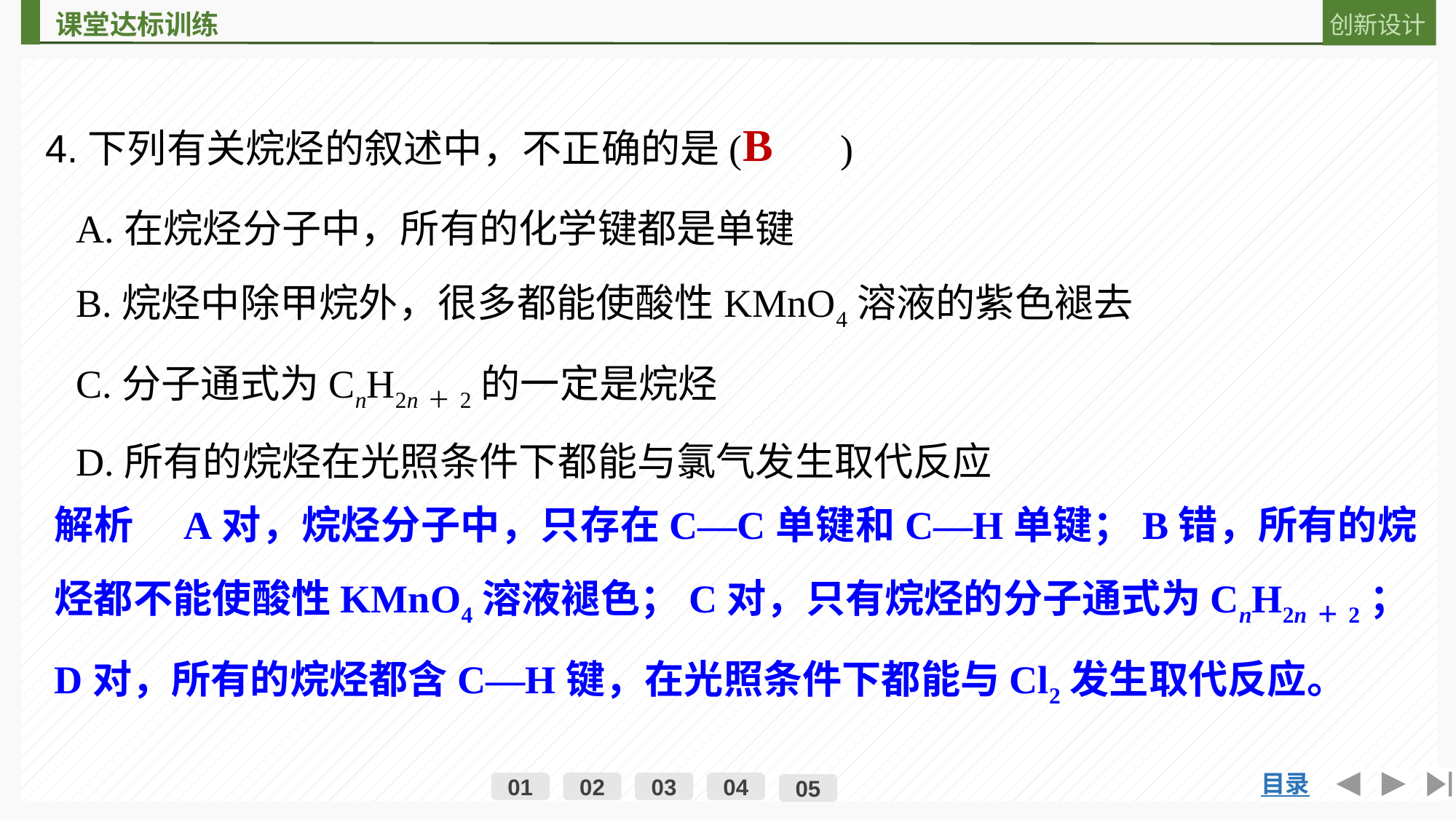

4.下列有关烷烃的叙述中，不正确的是(　　)
B
A.在烷烃分子中，所有的化学键都是单键
B.烷烃中除甲烷外，很多都能使酸性KMnO4溶液的紫色褪去
C.分子通式为CnH2n＋2的一定是烷烃
D.所有的烷烃在光照条件下都能与氯气发生取代反应
解析　A对，烷烃分子中，只存在C—C单键和C—H单键；B错，所有的烷烃都不能使酸性KMnO4溶液褪色；C对，只有烷烃的分子通式为CnH2n＋2；D对，所有的烷烃都含C—H键，在光照条件下都能与Cl2发生取代反应。